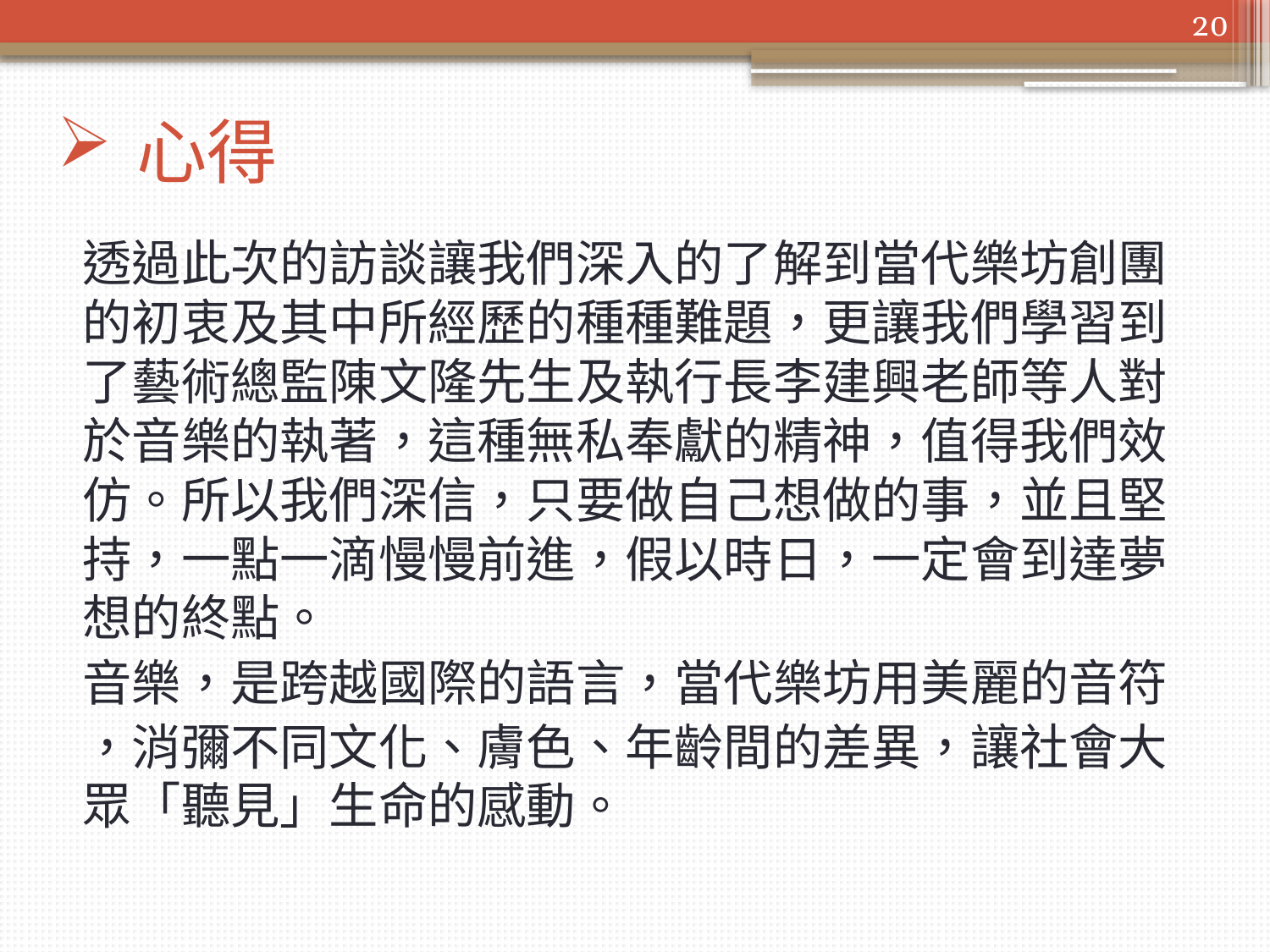

20
# 心得
透過此次的訪談讓我們深入的了解到當代樂坊創團的初衷及其中所經歷的種種難題，更讓我們學習到了藝術總監陳文隆先生及執行長李建興老師等人對於音樂的執著，這種無私奉獻的精神，值得我們效仿。所以我們深信，只要做自己想做的事，並且堅持，一點一滴慢慢前進，假以時日，一定會到達夢想的終點。
音樂，是跨越國際的語言，當代樂坊用美麗的音符
，消彌不同文化、膚色、年齡間的差異，讓社會大眾「聽見」生命的感動。